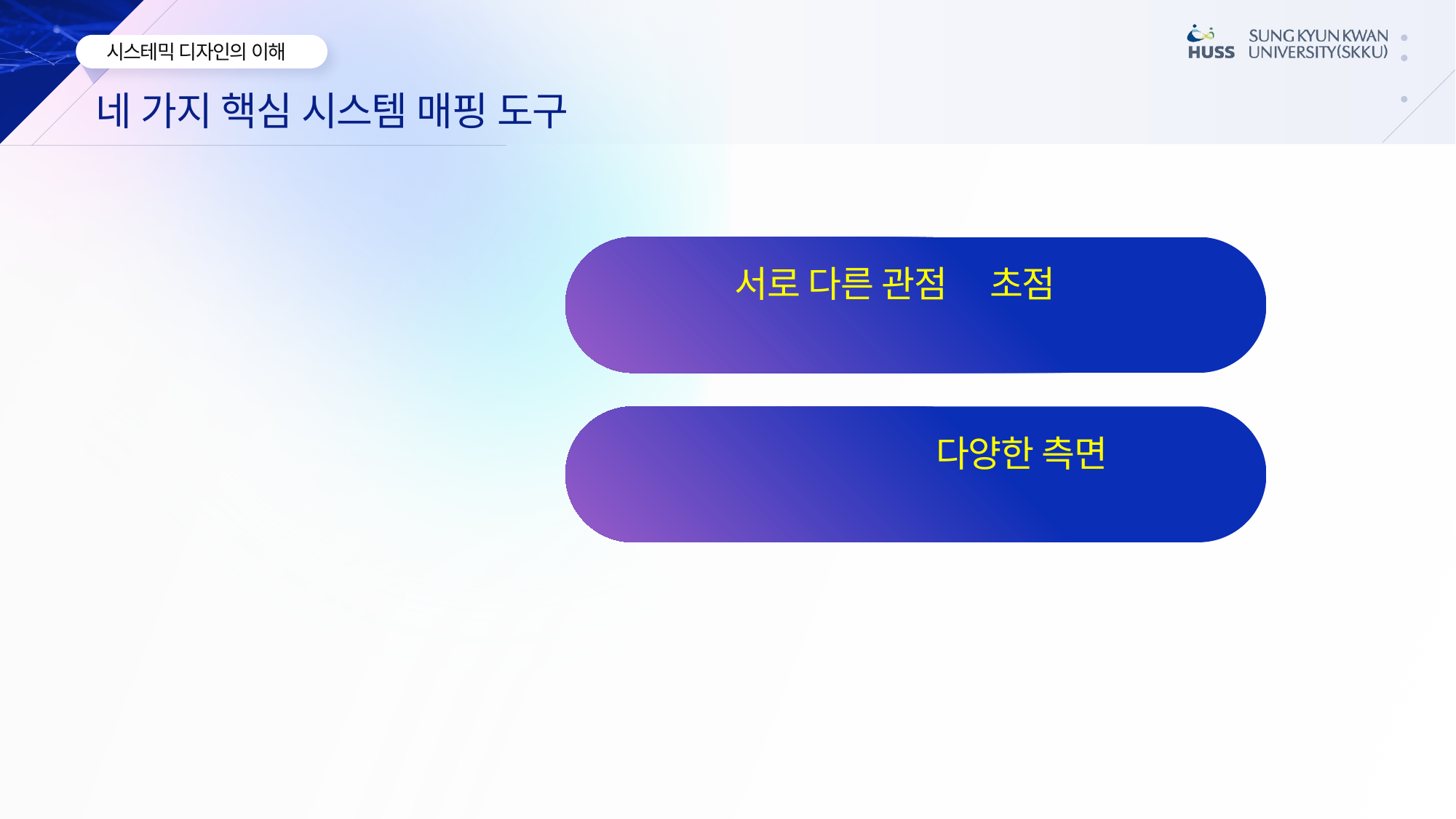

네 가지 핵심 시스템 매핑 도구
각각 서로 다른 관점과 초점을 갖고
시스템 조명
복잡한 시스템의 다양한 측면을
이해할 수 있도록 도움